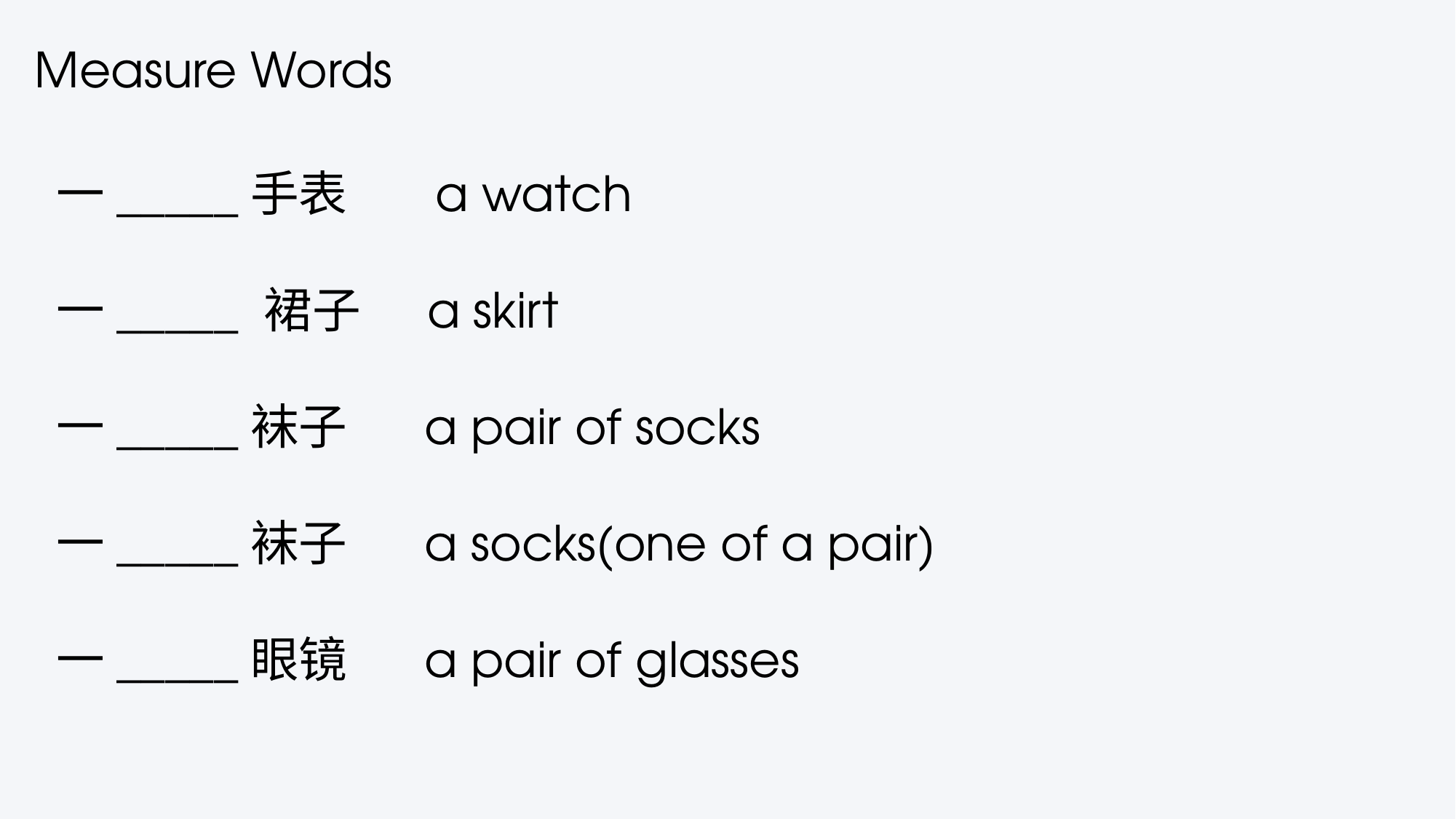

Measure Words
一_____手表       a watch

一_____ 裙子     a skirt

一_____袜子      a pair of socks

一_____袜子      a socks(one of a pair)

一_____眼镜      a pair of glasses